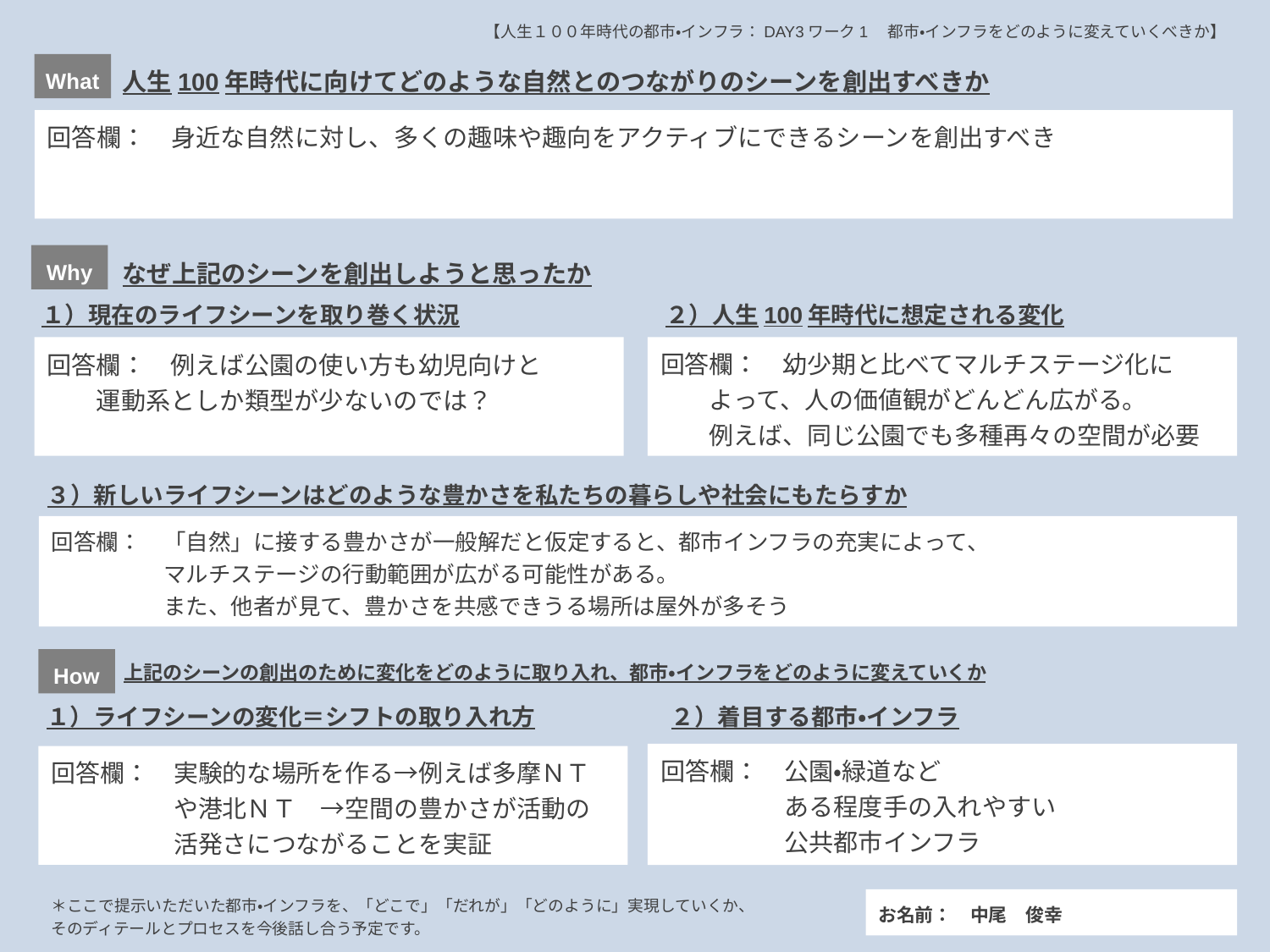

【人生１００年時代の都市・インフラ：DAY3ワーク1　都市・インフラをどのように変えていくべきか】

What
人生100年時代に向けてどのような自然とのつながりのシーンを創出すべきか
回答欄：　身近な自然に対し、多くの趣味や趣向をアクティブにできるシーンを創出すべき

Why
なぜ上記のシーンを創出しようと思ったか
１）現在のライフシーンを取り巻く状況
２）人生100年時代に想定される変化
回答欄：　例えば公園の使い方も幼児向けと
　　運動系としか類型が少ないのでは？
回答欄：　幼少期と比べてマルチステージ化に
　　よって、人の価値観がどんどん広がる。
　　例えば、同じ公園でも多種再々の空間が必要

３）新しいライフシーンはどのような豊かさを私たちの暮らしや社会にもたらすか
回答欄：　「自然」に接する豊かさが一般解だと仮定すると、都市インフラの充実によって、
　　　　　マルチステージの行動範囲が広がる可能性がある。
　　　　　また、他者が見て、豊かさを共感できうる場所は屋外が多そう
上記のシーンの創出のために変化をどのように取り入れ、都市・インフラをどのように変えていくか

How
１）ライフシーンの変化＝シフトの取り入れ方
２）着目する都市・インフラ
回答欄：　公園・緑道など
　　　　　ある程度手の入れやすい
　　　　　公共都市インフラ
回答欄：　実験的な場所を作る→例えば多摩ＮＴ
　　　　　や港北ＮＴ　→空間の豊かさが活動の
　　　　　活発さにつながることを実証
＊ここで提示いただいた都市・インフラを、「どこで」「だれが」「どのように」実現していくか、そのディテールとプロセスを今後話し合う予定です。
お名前：　中尾　俊幸